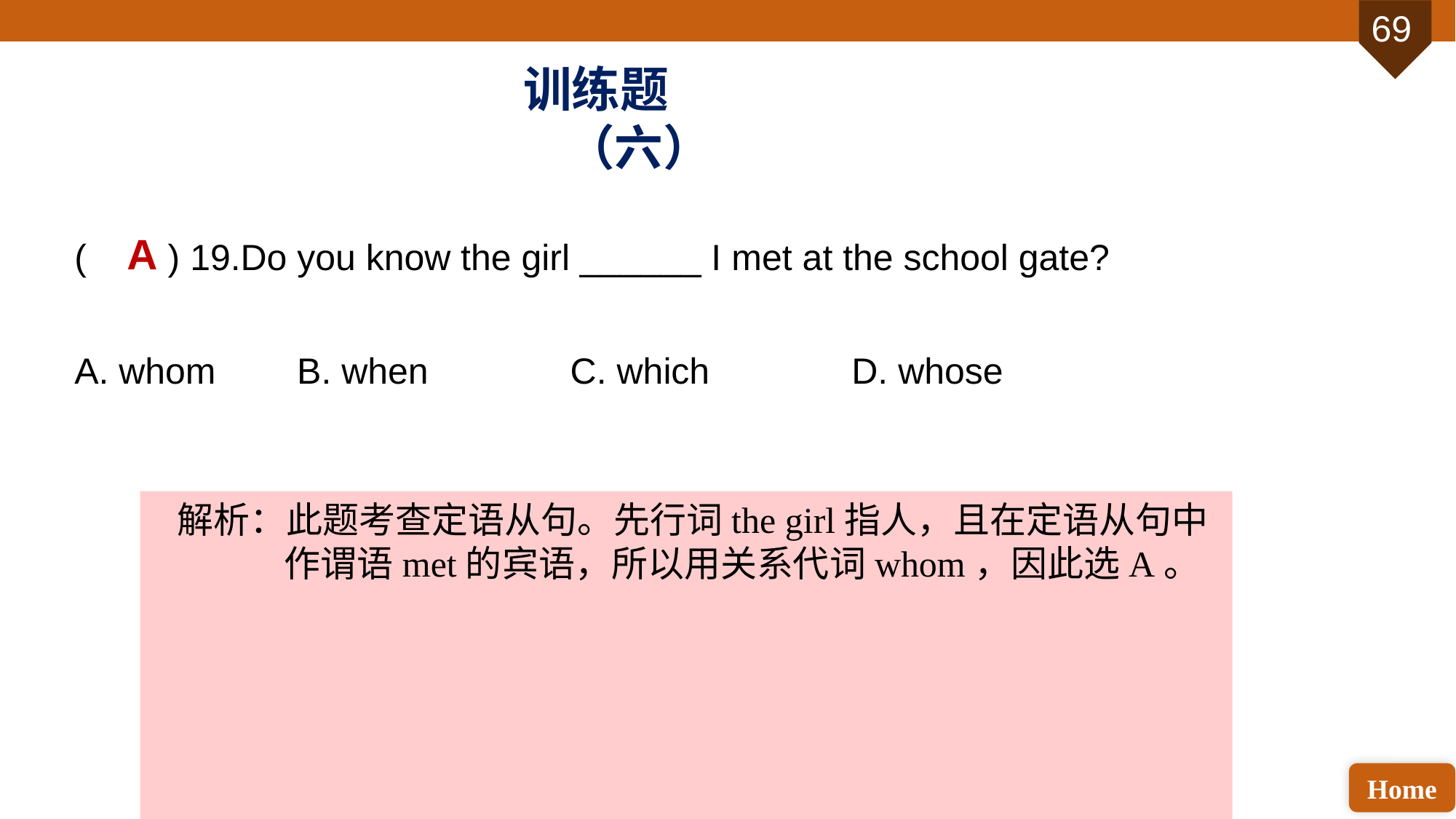

训练题（六）
(        ) 19.Do you know the girl ______ I met at the school gate?

A. whom        B. when              C. which              D. whose
A

解析：此题考查定语从句。先行词the girl指人，且在定语从句中作谓语met的宾语，所以用关系代词whom，因此选A。